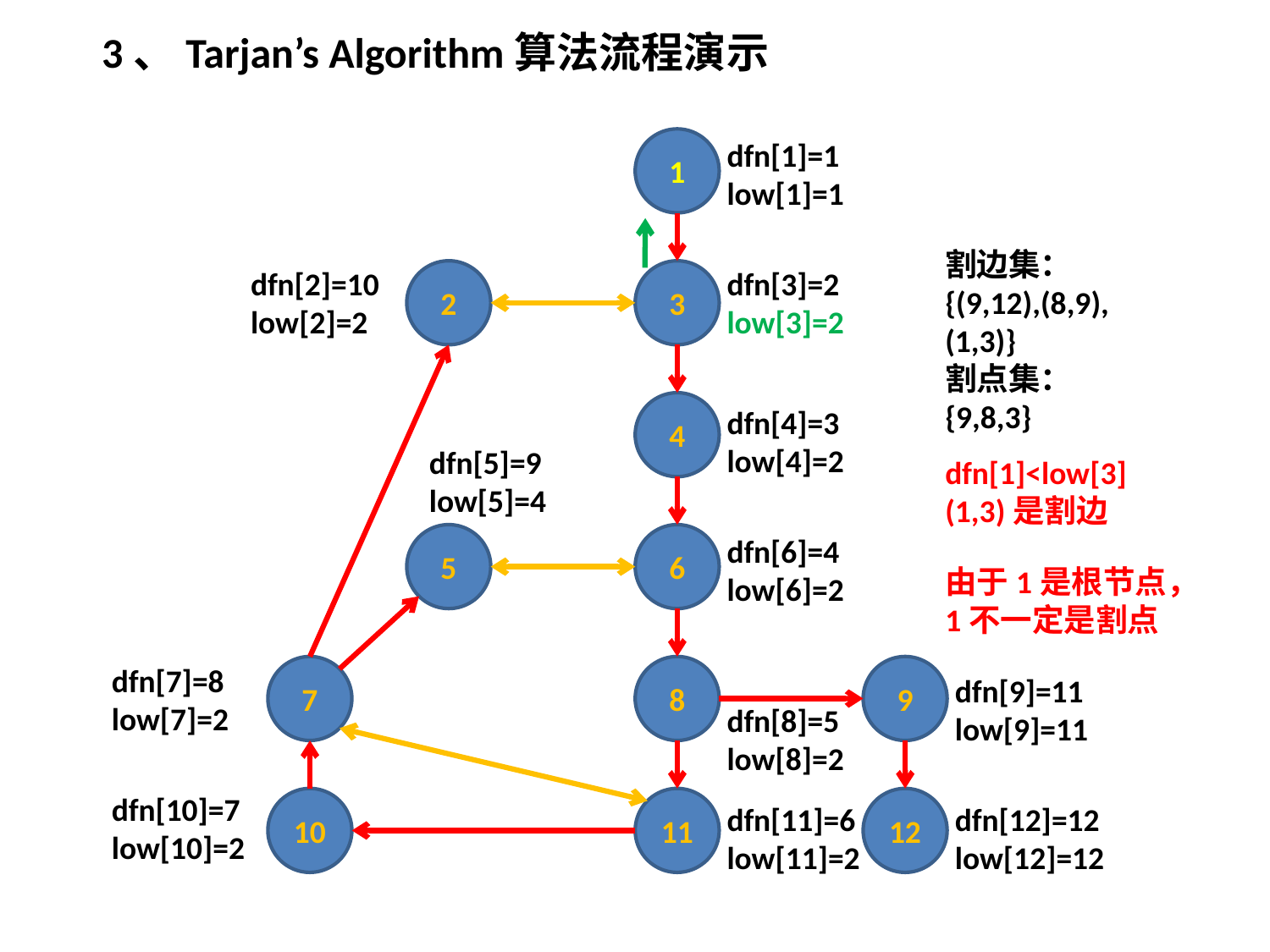

3、Tarjan’s Algorithm算法流程演示
1
dfn[1]=1
low[1]=1
割边集：
{(9,12),(8,9),(1,3)}
割点集：
{9,8,3}
dfn[2]=10
low[2]=2
dfn[3]=2
low[3]=2
2
3
4
dfn[4]=3
low[4]=2
dfn[5]=9
low[5]=4
dfn[1]<low[3]
(1,3)是割边
5
6
dfn[6]=4
low[6]=2
由于1是根节点，1不一定是割点
dfn[7]=8
low[7]=2
7
8
9
dfn[9]=11
low[9]=11
dfn[8]=5
low[8]=2
dfn[10]=7
low[10]=2
10
11
12
dfn[11]=6
low[11]=2
dfn[12]=12
low[12]=12